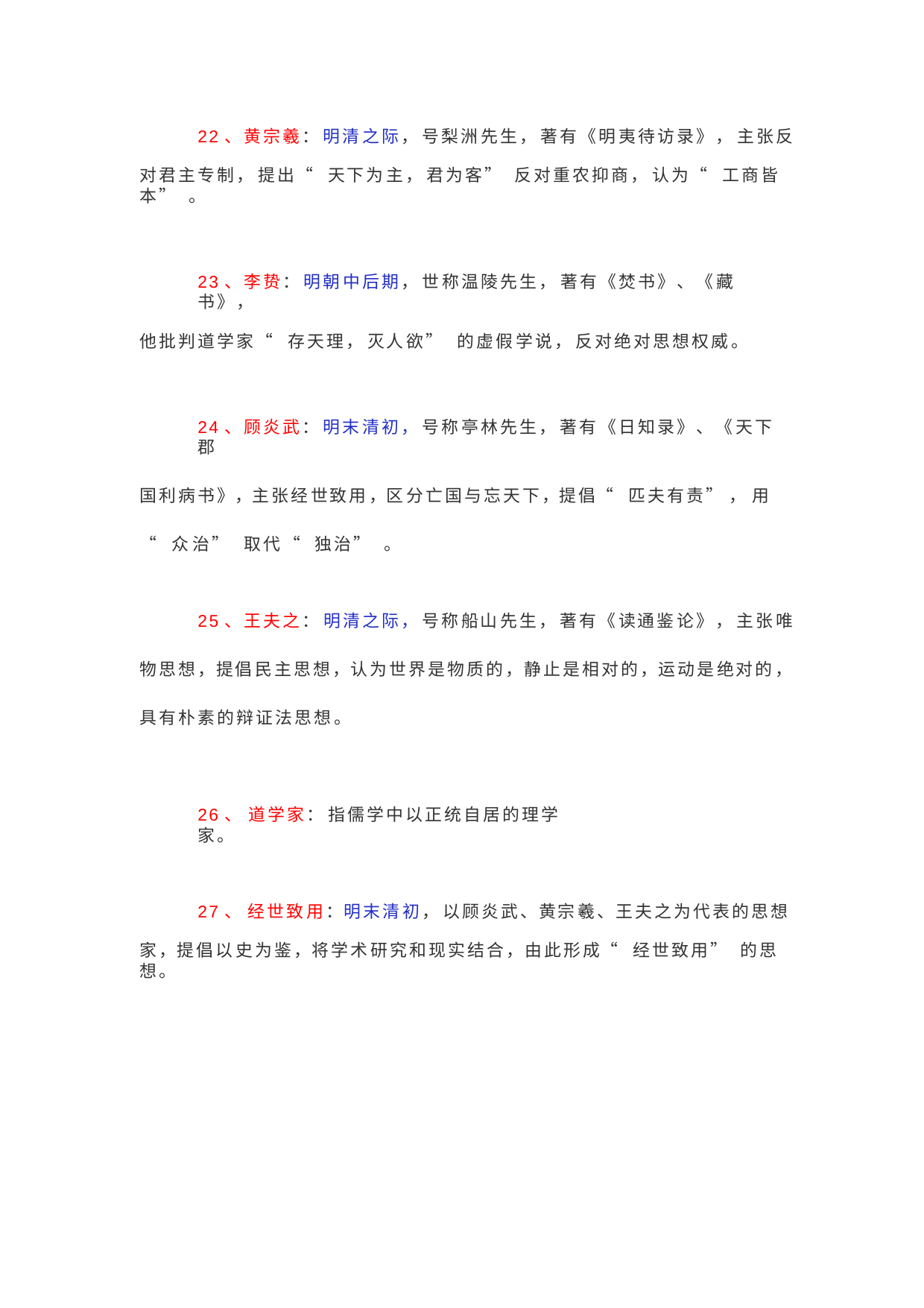

22、黄宗羲： 明清之际， 号梨洲先生， 著有《明夷待访录》， 主张反

对君主专制， 提出“ 天下为主， 君为客”反对重农抑商， 认为“ 工商皆本”。
23、李贽： 明朝中后期， 世称温陵先生， 著有《焚书》、《藏书》，

他批判道学家“ 存天理， 灭人欲” 的虚假学说， 反对绝对思想权威。
24、顾炎武： 明末清初， 号称亭林先生， 著有《日知录》、《天下郡
国利病书》，主张经世致用，区分亡国与忘天下，提倡“ 匹夫有责”，用“ 众 治” 取代“ 独治”。
25、王夫之： 明清之际， 号称船山先生， 著有《读通鉴论》， 主张唯
物思想，提倡民主思想，认为世界是物质的，静止是相对的，运动是绝对的， 具有朴素的辩证法思想。
26、 道学家： 指儒学中以正统自居的理学家。
27、 经世致用：明末清初， 以顾炎武、黄宗羲、王夫之为代表的思想

家，提倡以史为鉴，将学术研究和现实结合，由此形成“ 经世致用”的思想。